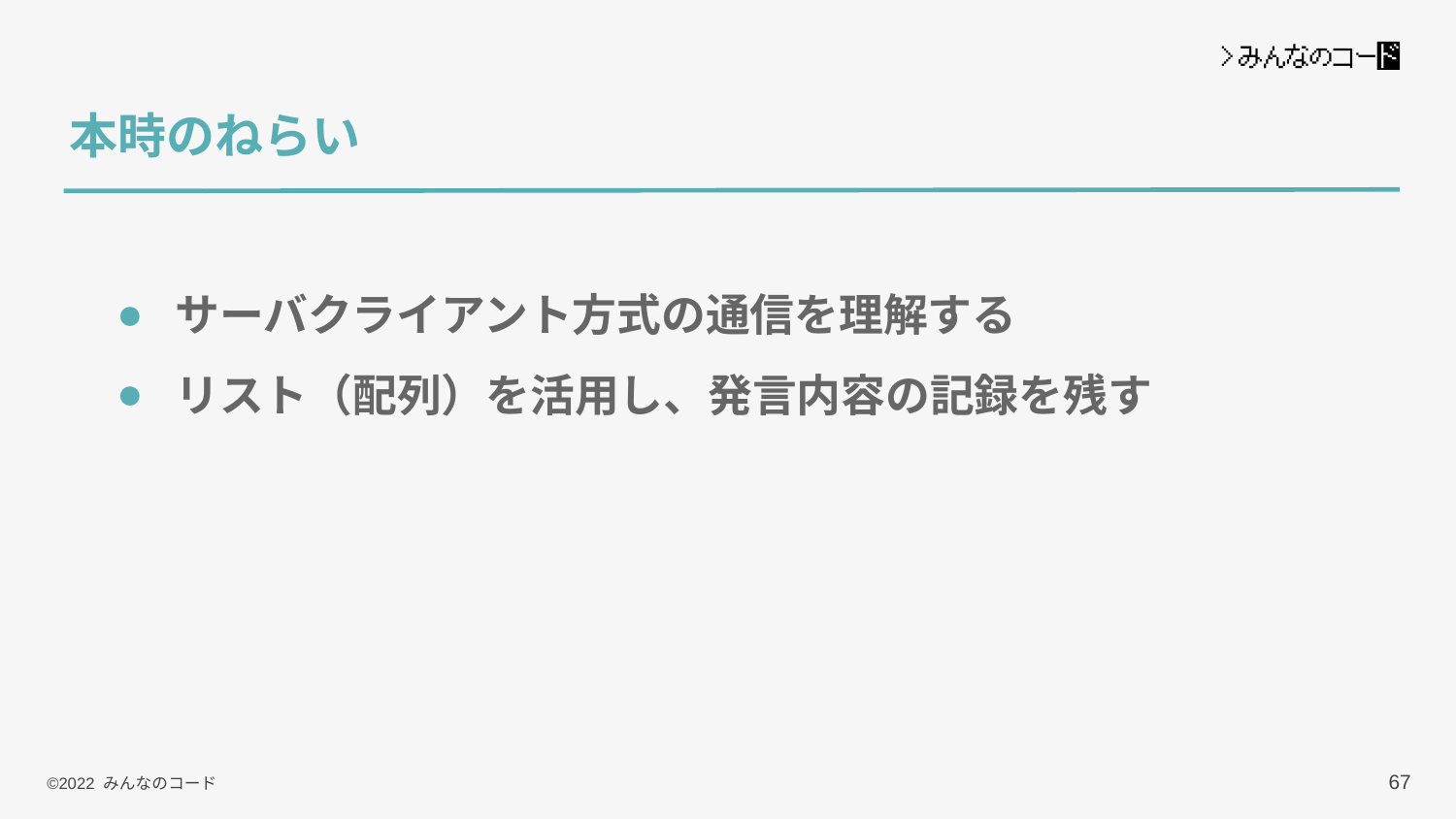

# 本時のねらい
サーバクライアント方式の通信を理解する
リスト（配列）を活用し、発言内容の記録を残す